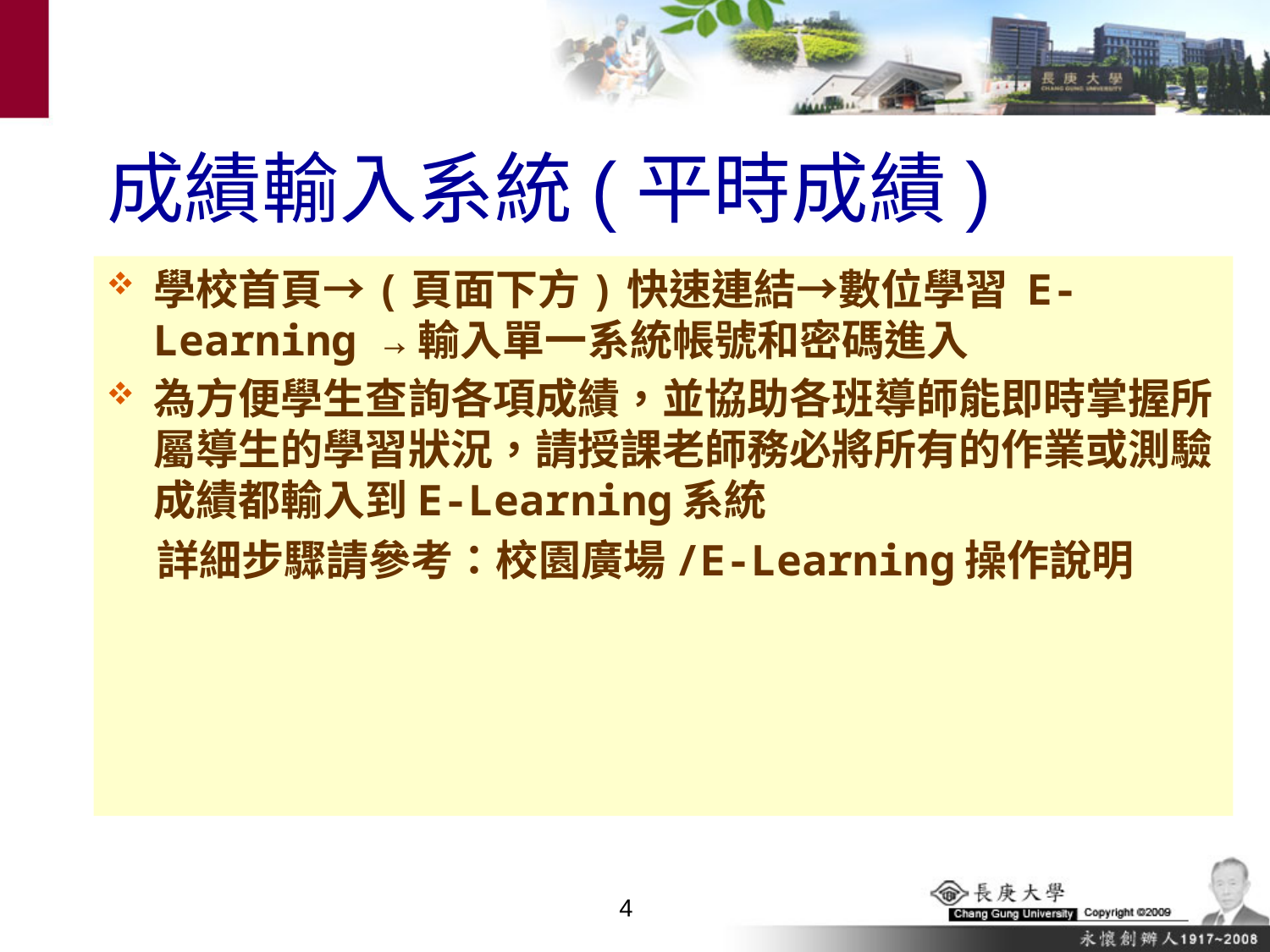

# 成績輸入系統(平時成績)
學校首頁→(頁面下方)快速連結→數位學習 E‐Learning →輸入單一系統帳號和密碼進入
為方便學生查詢各項成績，並協助各班導師能即時掌握所屬導生的學習狀況，請授課老師務必將所有的作業或測驗成績都輸入到E-Learning系統
詳細步驟請參考：校園廣場/E-Learning操作說明
4